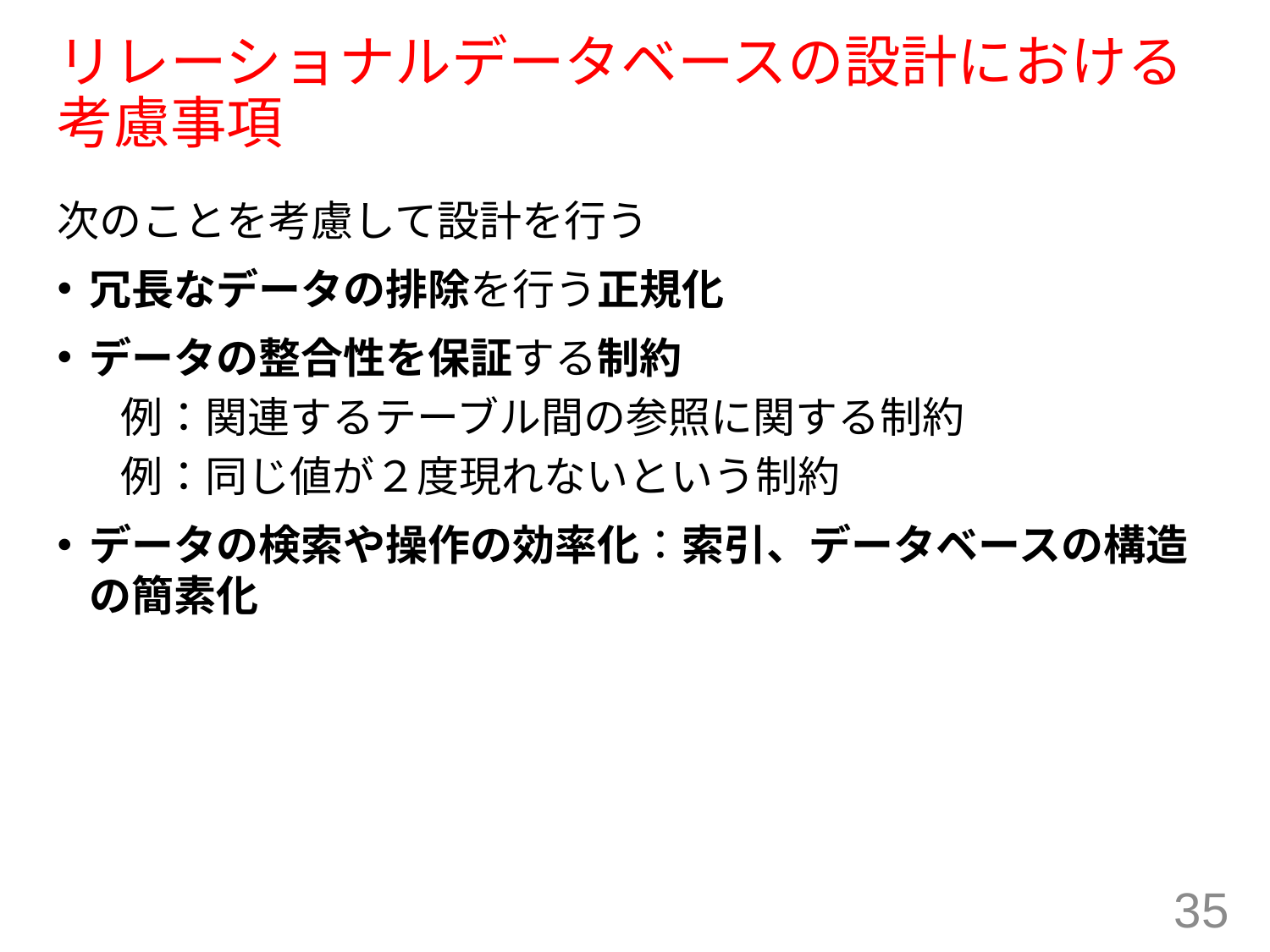

# リレーショナルデータベースの設計における考慮事項
次のことを考慮して設計を行う
冗長なデータの排除を行う正規化
データの整合性を保証する制約
例：関連するテーブル間の参照に関する制約
例：同じ値が２度現れないという制約
データの検索や操作の効率化：索引、データベースの構造の簡素化

35